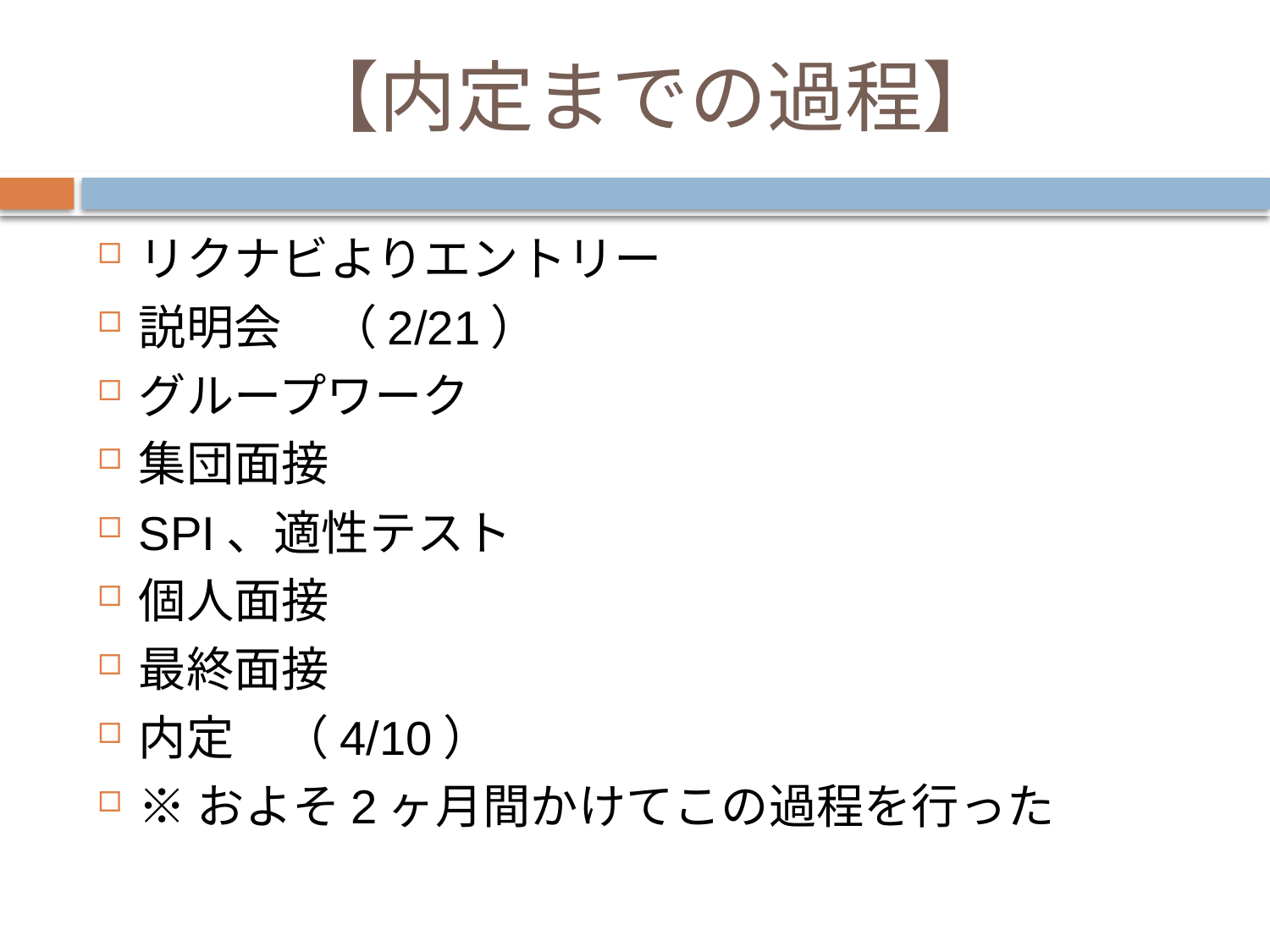

# 【内定までの過程】
リクナビよりエントリー
説明会　（2/21）
グループワーク
集団面接
SPI、適性テスト
個人面接
最終面接
内定　（4/10）
※およそ2ヶ月間かけてこの過程を行った